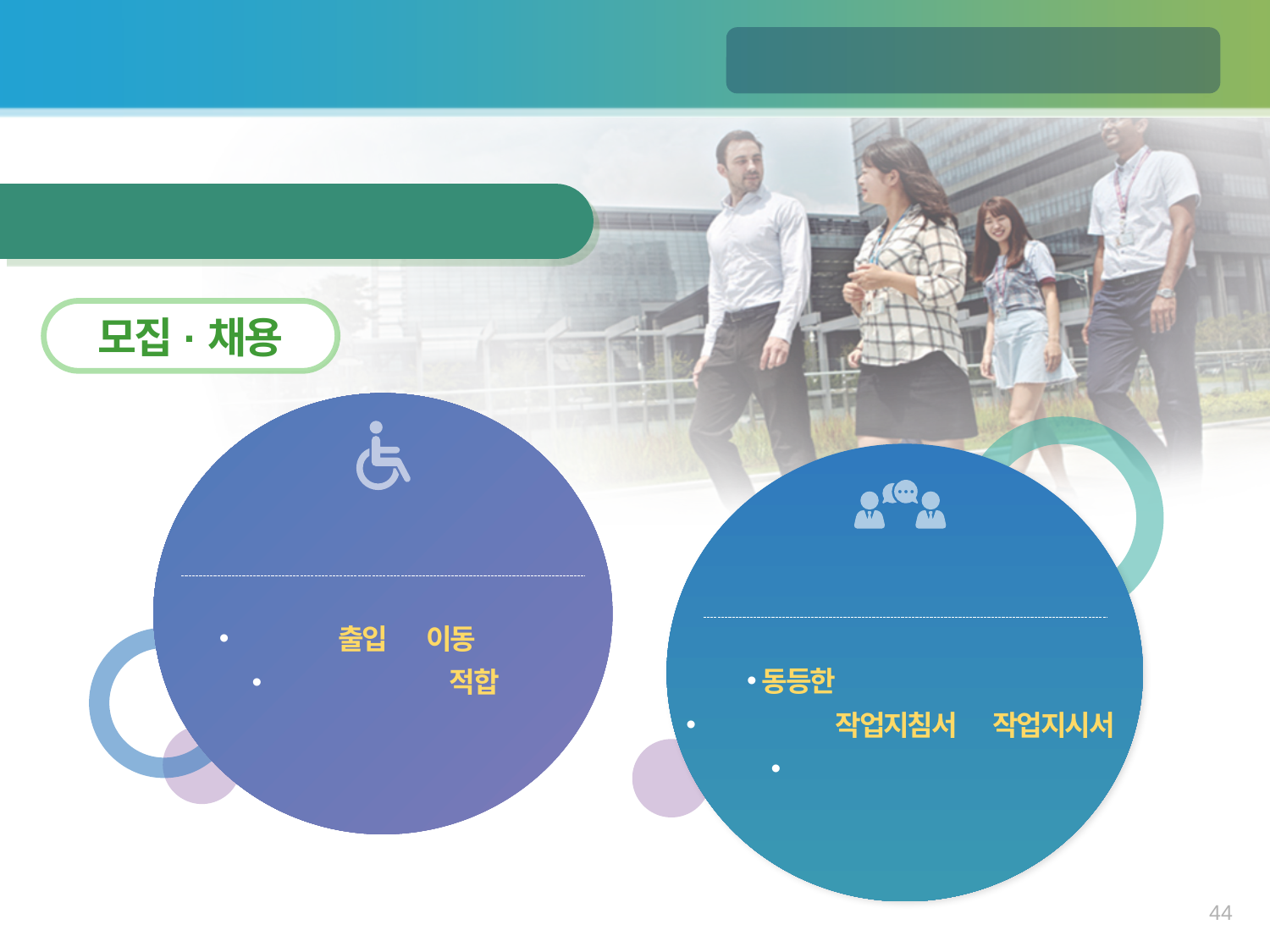

1. 장애인차별금지법

차이를 넘어 차별이 없는 세상으로!

고용에서의 정당한 편의 제공

모집·채용

사업장 접근성
휠체어로 출입 및 이동 가능

화장실 이용하기 적합

의사소통 및 업무수행
동등한 정보 이용 경로 제공

인지 가능한 작업지침서 / 작업지시서

보조기구, 시설 설치,
낭독자 등 제공

44